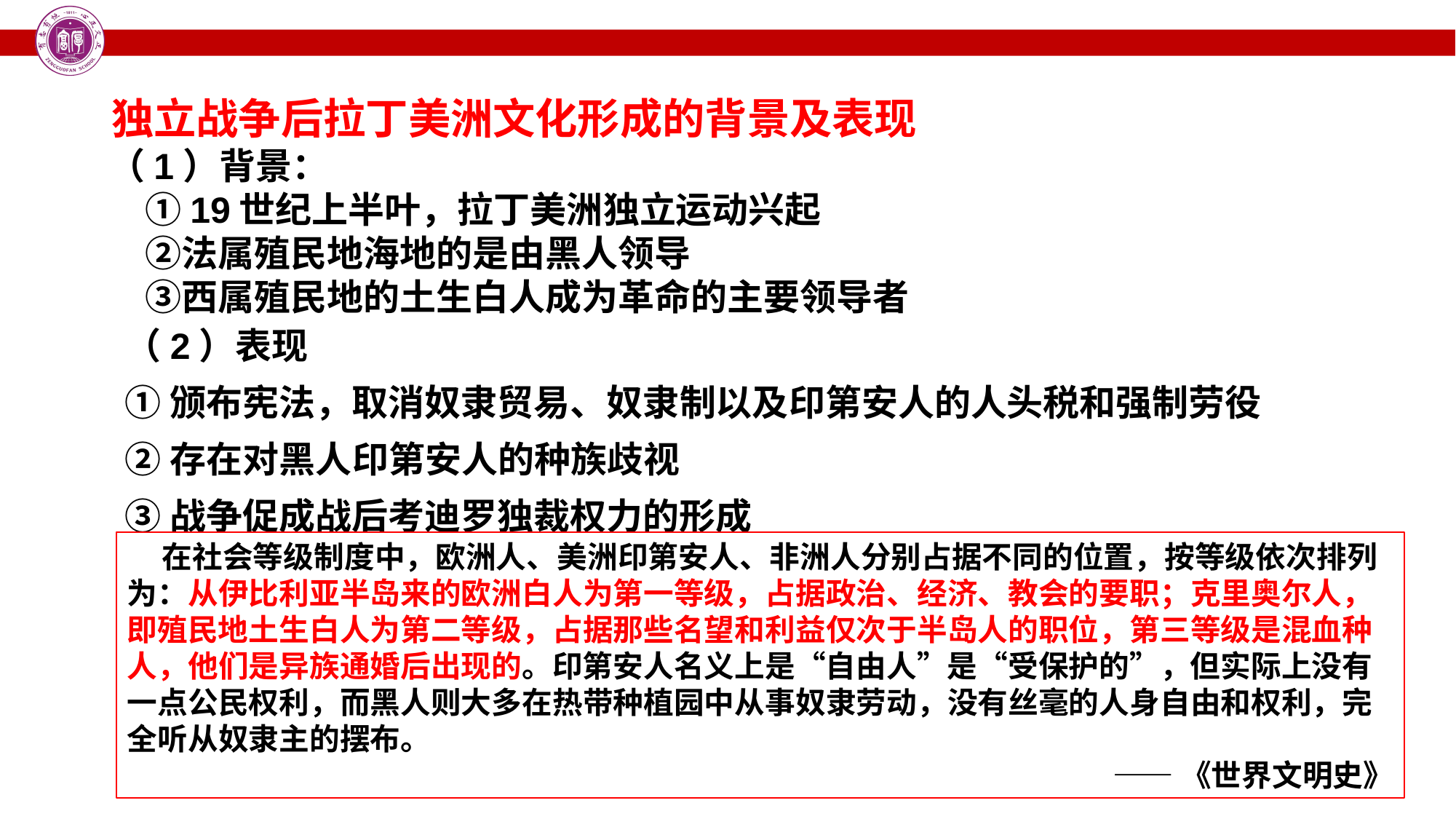

独立战争后拉丁美洲文化形成的背景及表现
（1）背景：
　①19世纪上半叶，拉丁美洲独立运动兴起
　②法属殖民地海地的是由黑人领导
　③西属殖民地的土生白人成为革命的主要领导者
（2）表现
①颁布宪法，取消奴隶贸易、奴隶制以及印第安人的人头税和强制劳役
②存在对黑人印第安人的种族歧视
③战争促成战后考迪罗独裁权力的形成
    在社会等级制度中，欧洲人、美洲印第安人、非洲人分别占据不同的位置，按等级依次排列为：从伊比利亚半岛来的欧洲白人为第一等级，占据政治、经济、教会的要职；克里奥尔人，即殖民地土生白人为第二等级，占据那些名望和利益仅次于半岛人的职位，第三等级是混血种人，他们是异族通婚后出现的。印第安人名义上是“自由人”是“受保护的”，但实际上没有一点公民权利，而黑人则大多在热带种植园中从事奴隶劳动，没有丝毫的人身自由和权利，完全听从奴隶主的摆布。
——《世界文明史》